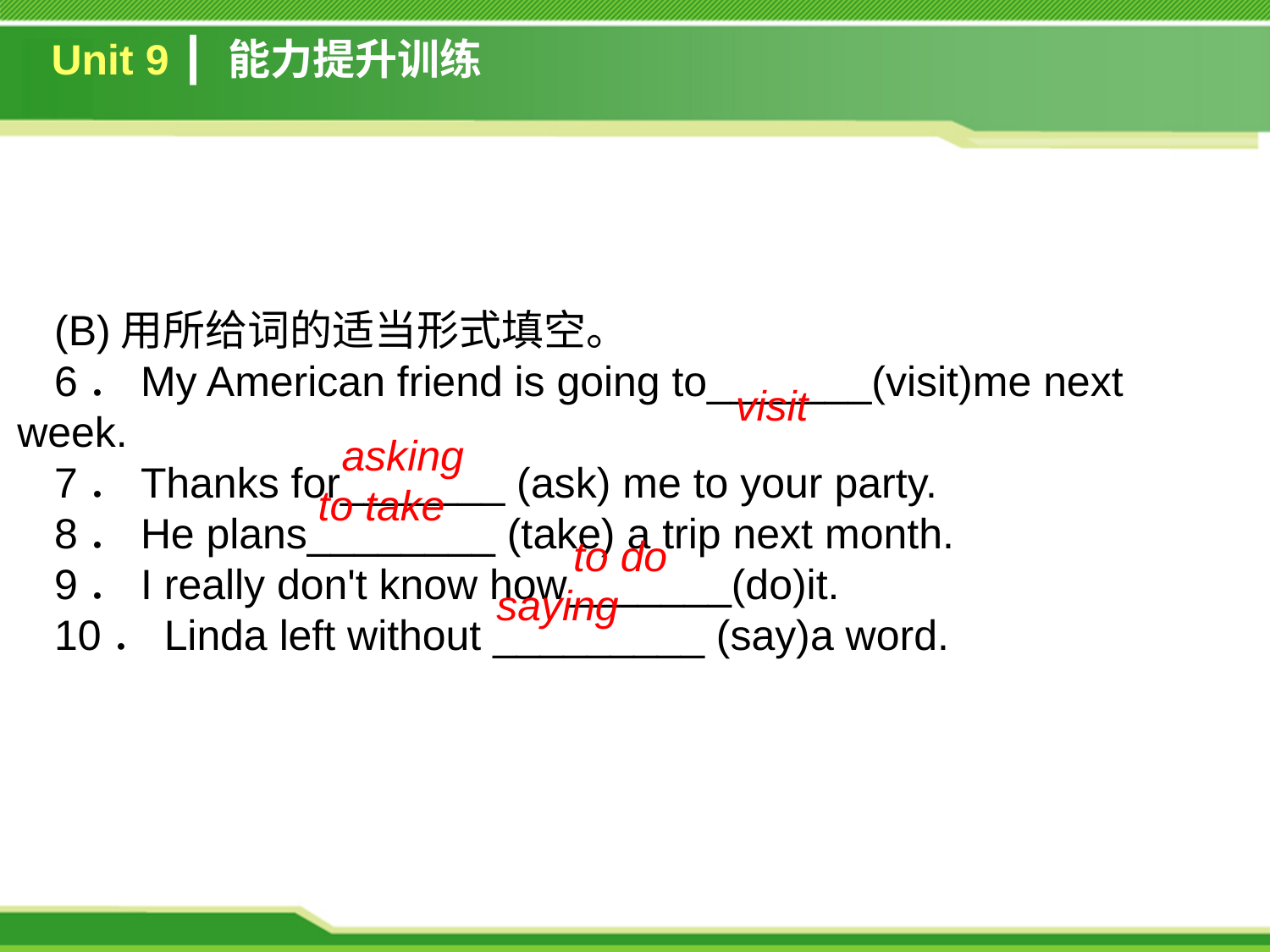

Unit 9 ┃ 能力提升训练
(B)用所给词的适当形式填空。
6．My American friend is going to_______(visit)me next week.
7．Thanks for_______ (ask) me to your party.
8．He plans________ (take) a trip next month.
9．I really don't know how_______(do)it.
10．Linda left without _________ (say)a word.
visit
asking
to take
to do
 saying